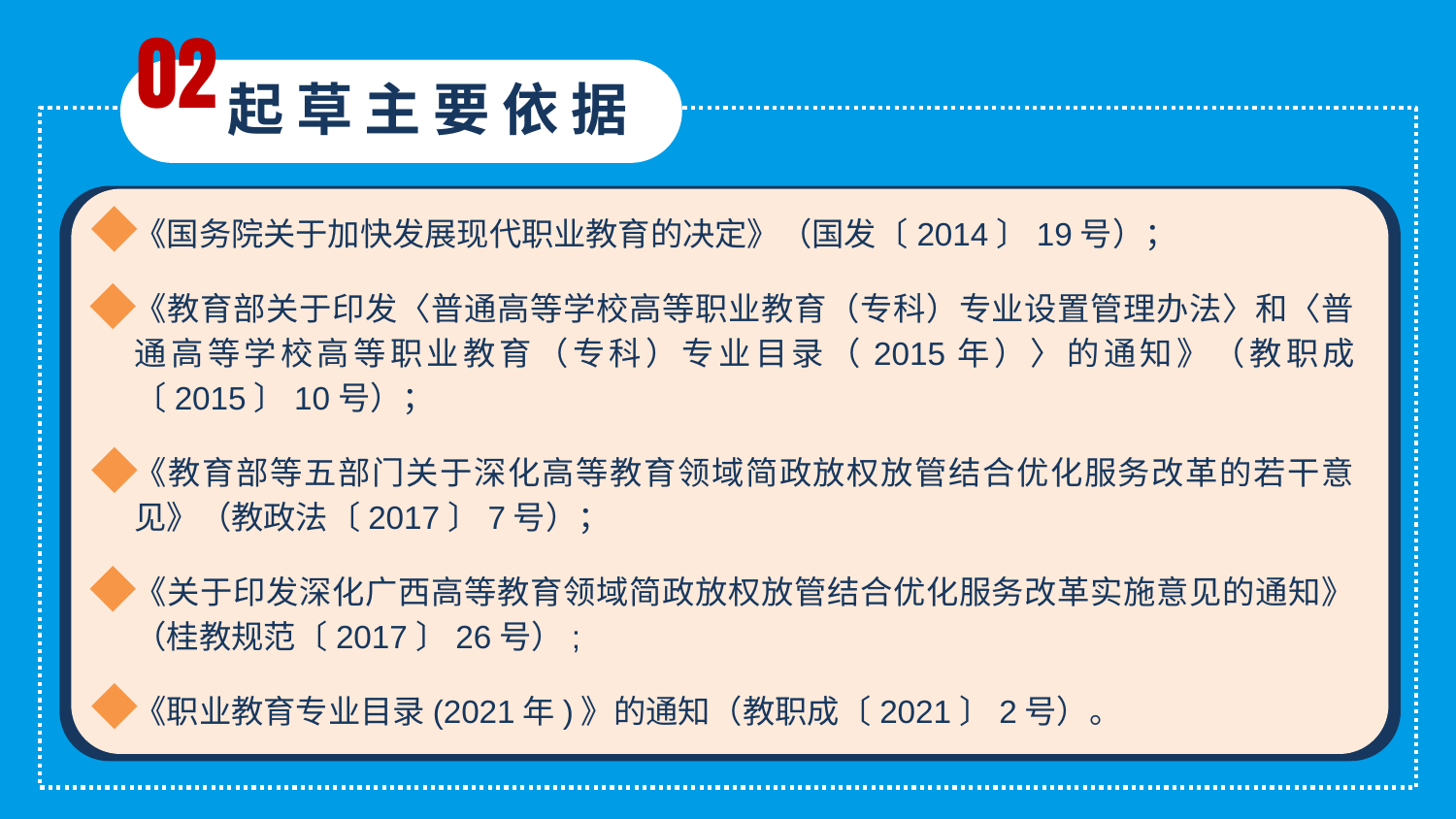

02

起草主要依据

《国务院关于加快发展现代职业教育的决定》（国发〔2014〕19号）；
《教育部关于印发〈普通高等学校高等职业教育（专科）专业设置管理办法〉和〈普通高等学校高等职业教育（专科）专业目录（2015年）〉的通知》（教职成〔2015〕10号）；
《教育部等五部门关于深化高等教育领域简政放权放管结合优化服务改革的若干意见》（教政法〔2017〕7号）；
《关于印发深化广西高等教育领域简政放权放管结合优化服务改革实施意见的通知》（桂教规范〔2017〕26号）;
《职业教育专业目录(2021年)》的通知（教职成〔2021〕2号）。